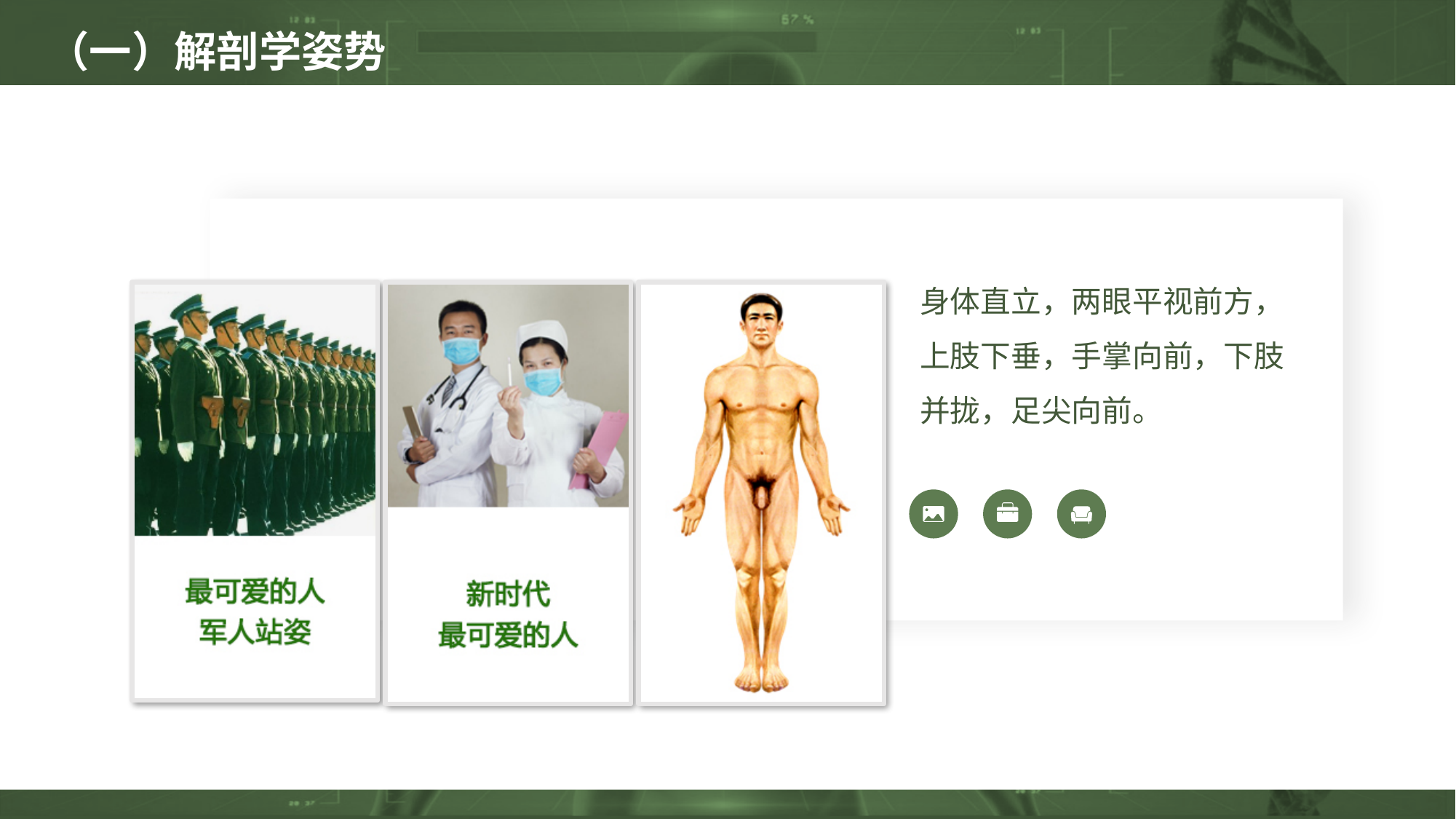

（一）解剖学姿势

身体直立，两眼平视前方，上肢下垂，手掌向前，下肢并拢，足尖向前。